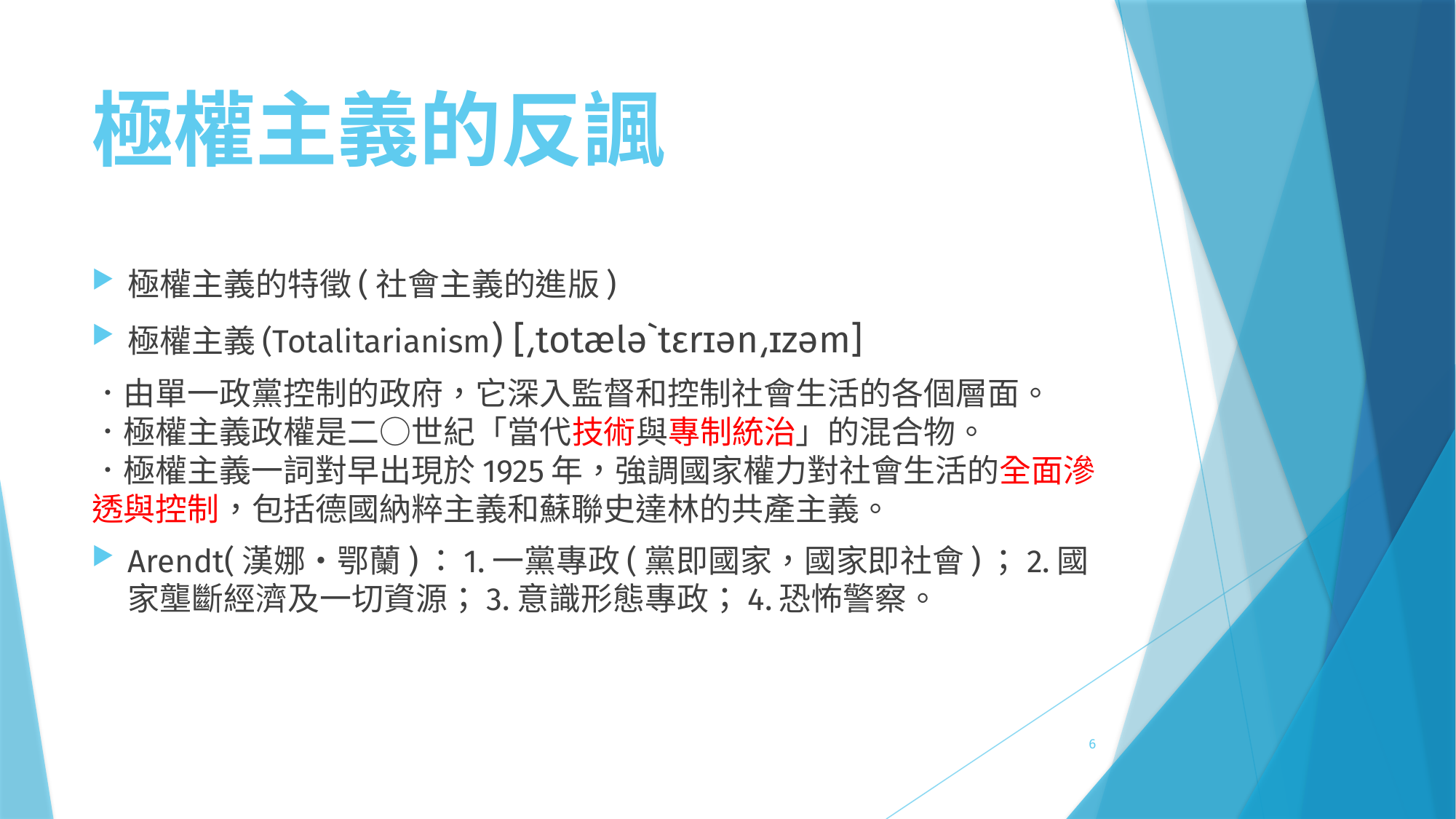

# 極權主義的反諷
極權主義的特徵(社會主義的進版)
極權主義(Totalitarianism) [͵totæləˋtɛrɪən͵ɪzəm]
．由單一政黨控制的政府，它深入監督和控制社會生活的各個層面。
．極權主義政權是二○世紀「當代技術與專制統治」的混合物。
．極權主義一詞對早出現於1925年，強調國家權力對社會生活的全面滲透與控制，包括德國納粹主義和蘇聯史達林的共產主義。
Arendt(漢娜‧鄂蘭)：1.一黨專政(黨即國家，國家即社會)；2.國家壟斷經濟及一切資源；3.意識形態專政；4.恐怖警察。
6